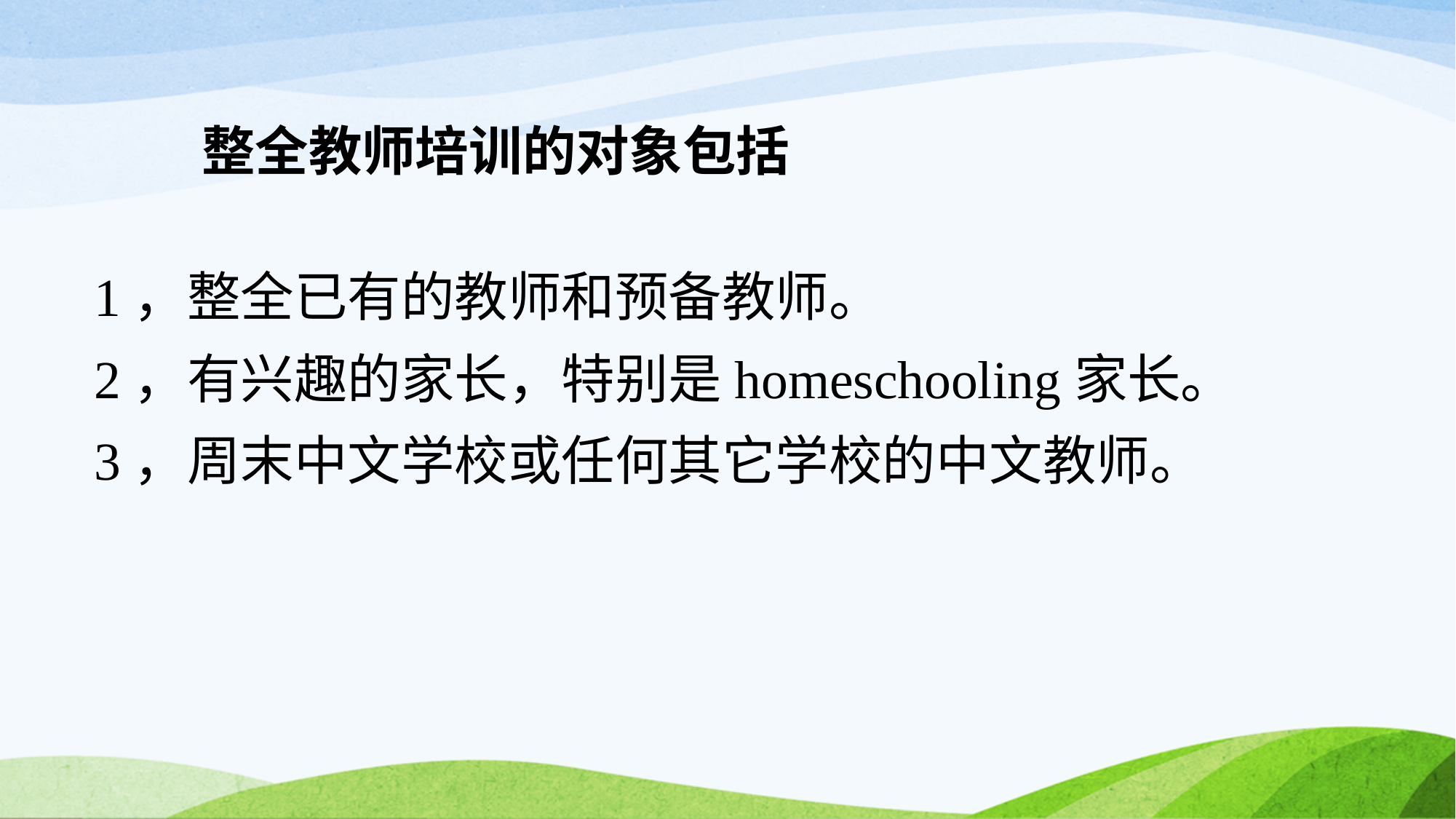

整全教师培训的对象包括

1，整全已有的教师和预备教师。
2，有兴趣的家长，特别是homeschooling家长。
3，周末中文学校或任何其它学校的中文教师。